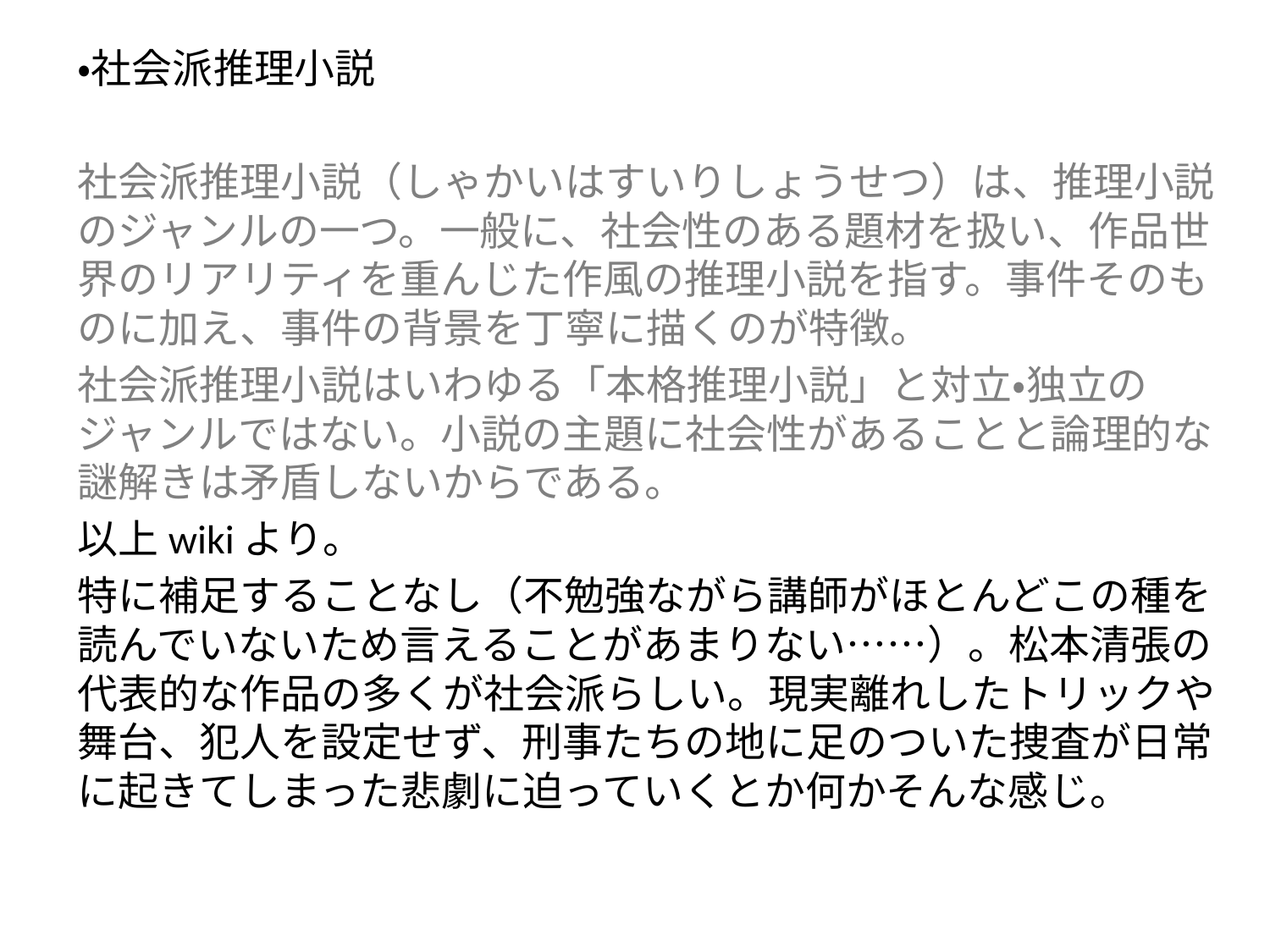

・社会派推理小説

社会派推理小説（しゃかいはすいりしょうせつ）は、推理小説のジャンルの一つ。一般に、社会性のある題材を扱い、作品世界のリアリティを重んじた作風の推理小説を指す。事件そのものに加え、事件の背景を丁寧に描くのが特徴。
社会派推理小説はいわゆる「本格推理小説」と対立・独立のジャンルではない。小説の主題に社会性があることと論理的な謎解きは矛盾しないからである。
以上wikiより。
特に補足することなし（不勉強ながら講師がほとんどこの種を読んでいないため言えることがあまりない……）。松本清張の代表的な作品の多くが社会派らしい。現実離れしたトリックや舞台、犯人を設定せず、刑事たちの地に足のついた捜査が日常に起きてしまった悲劇に迫っていくとか何かそんな感じ。